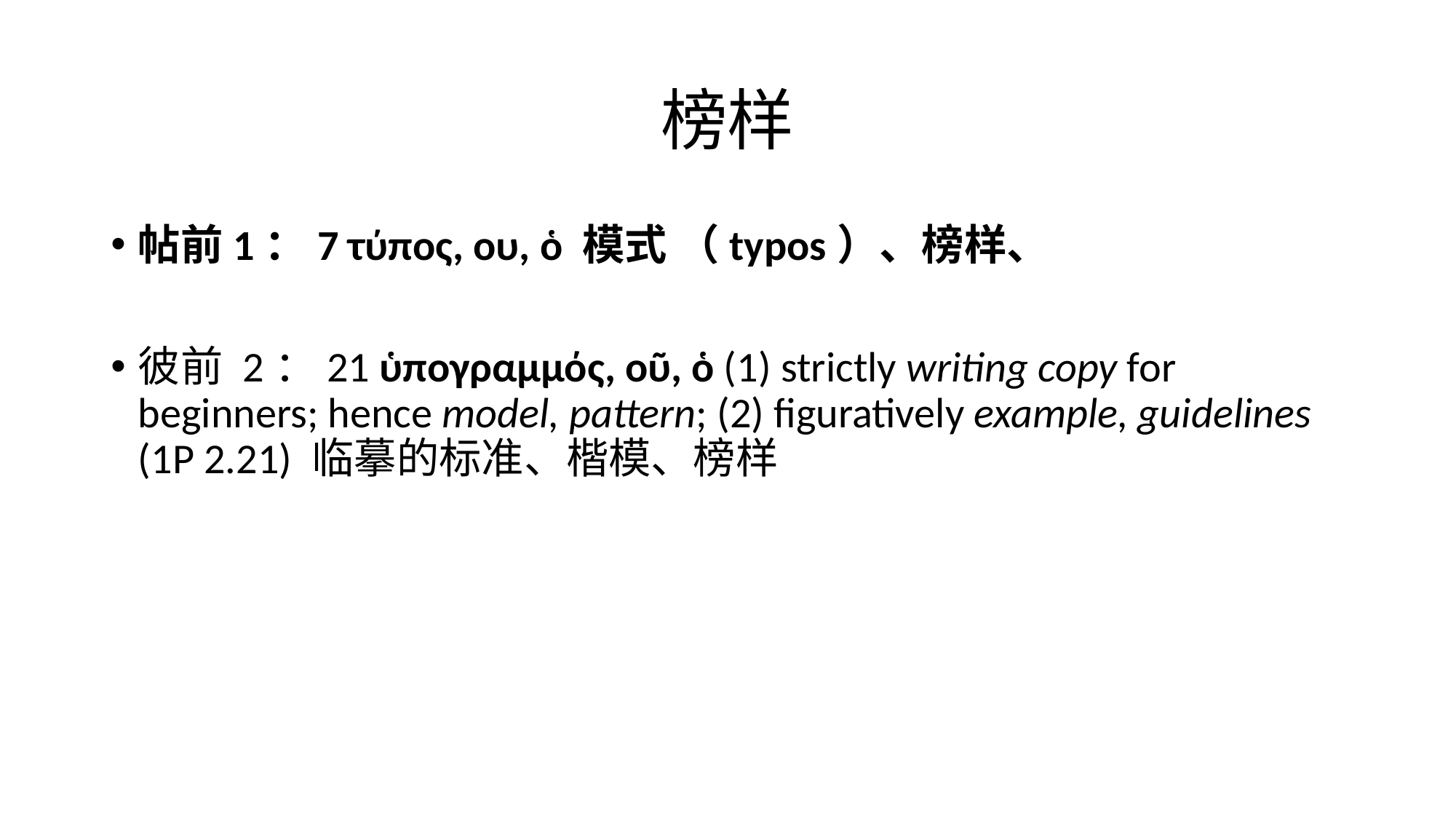

# 榜样
帖前1：7 τύπος, ου, ὁ 模式 （typos）、榜样、

彼前 2：21 ὑπογραμμός, οῦ, ὁ (1) strictly writing copy for beginners; hence model, pattern; (2) figuratively example, guidelines (1P 2.21) 临摹的标准、楷模、榜样